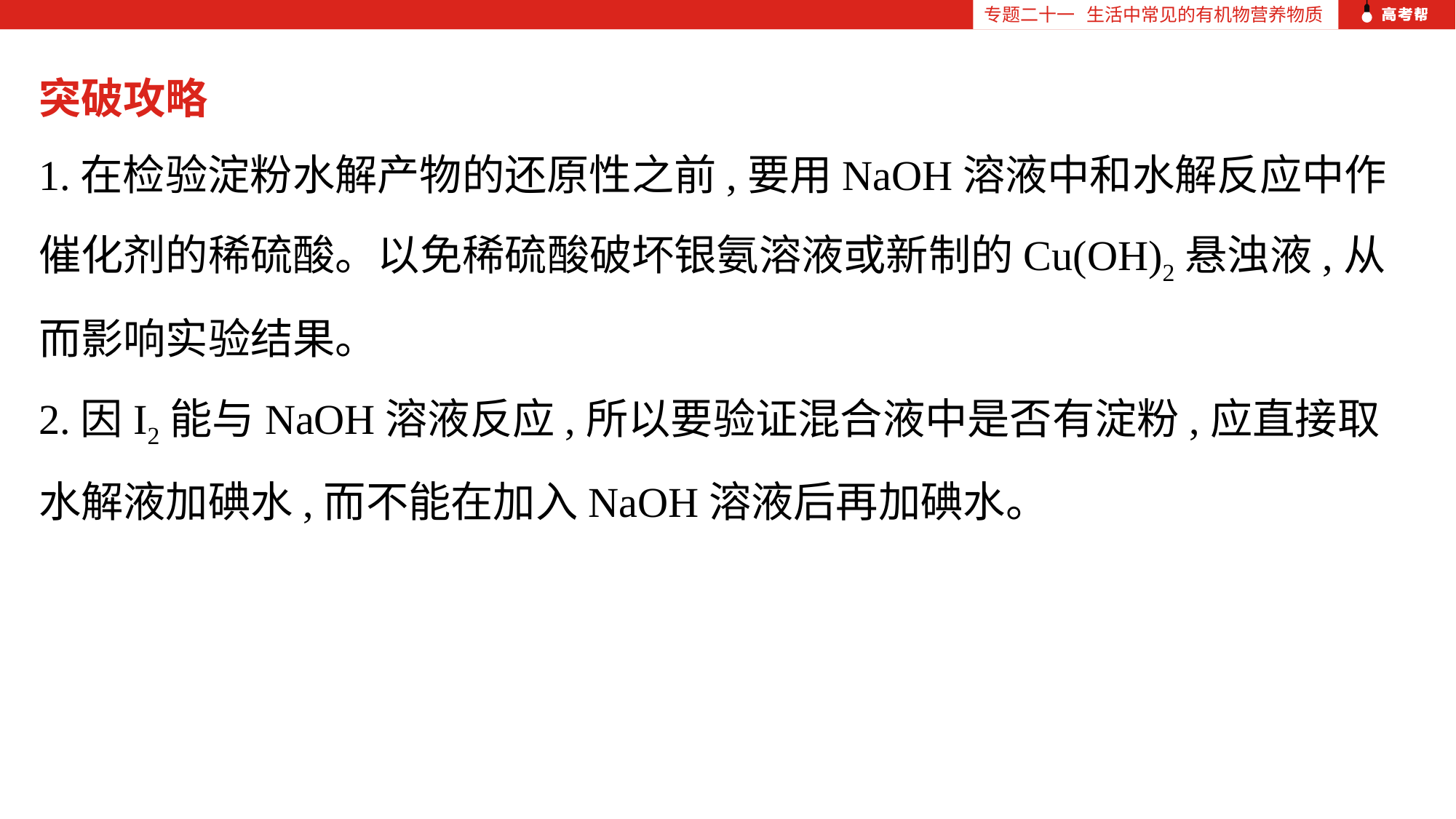

专题二十一   生活中常见的有机物营养物质

突破攻略
1.在检验淀粉水解产物的还原性之前,要用NaOH溶液中和水解反应中作催化剂的稀硫酸。以免稀硫酸破坏银氨溶液或新制的Cu(OH)2悬浊液,从而影响实验结果。
2.因I2能与NaOH溶液反应,所以要验证混合液中是否有淀粉,应直接取水解液加碘水,而不能在加入NaOH溶液后再加碘水。